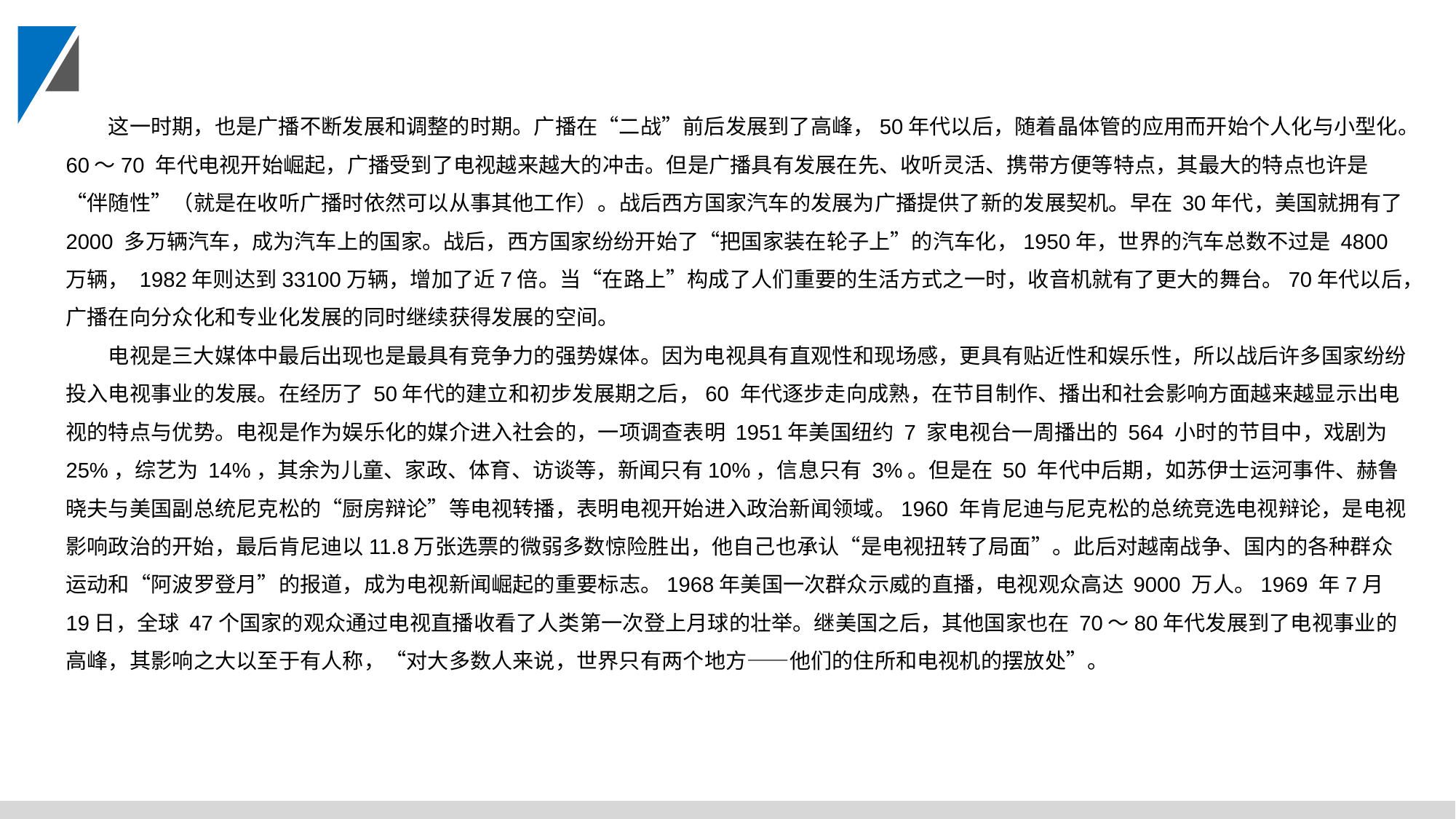

这一时期，也是广播不断发展和调整的时期。广播在“二战”前后发展到了高峰，50年代以后，随着晶体管的应用而开始个人化与小型化。60～70 年代电视开始崛起，广播受到了电视越来越大的冲击。但是广播具有发展在先、收听灵活、携带方便等特点，其最大的特点也许是“伴随性”（就是在收听广播时依然可以从事其他工作）。战后西方国家汽车的发展为广播提供了新的发展契机。早在 30年代，美国就拥有了 2000 多万辆汽车，成为汽车上的国家。战后，西方国家纷纷开始了“把国家装在轮子上”的汽车化，1950年，世界的汽车总数不过是 4800 万辆， 1982年则达到33100万辆，增加了近7倍。当“在路上”构成了人们重要的生活方式之一时，收音机就有了更大的舞台。70年代以后，广播在向分众化和专业化发展的同时继续获得发展的空间。
电视是三大媒体中最后出现也是最具有竞争力的强势媒体。因为电视具有直观性和现场感，更具有贴近性和娱乐性，所以战后许多国家纷纷投入电视事业的发展。在经历了 50年代的建立和初步发展期之后，60 年代逐步走向成熟，在节目制作、播出和社会影响方面越来越显示出电视的特点与优势。电视是作为娱乐化的媒介进入社会的，一项调查表明 1951年美国纽约 7 家电视台一周播出的 564 小时的节目中，戏剧为 25%，综艺为 14%，其余为儿童、家政、体育、访谈等，新闻只有10%，信息只有 3%。但是在 50 年代中后期，如苏伊士运河事件、赫鲁晓夫与美国副总统尼克松的“厨房辩论”等电视转播，表明电视开始进入政治新闻领域。1960 年肯尼迪与尼克松的总统竞选电视辩论，是电视影响政治的开始，最后肯尼迪以11.8万张选票的微弱多数惊险胜出，他自己也承认“是电视扭转了局面”。此后对越南战争、国内的各种群众运动和“阿波罗登月”的报道，成为电视新闻崛起的重要标志。1968年美国一次群众示威的直播，电视观众高达 9000 万人。1969 年7月19日，全球 47个国家的观众通过电视直播收看了人类第一次登上月球的壮举。继美国之后，其他国家也在 70～80年代发展到了电视事业的高峰，其影响之大以至于有人称，“对大多数人来说，世界只有两个地方——他们的住所和电视机的摆放处”。